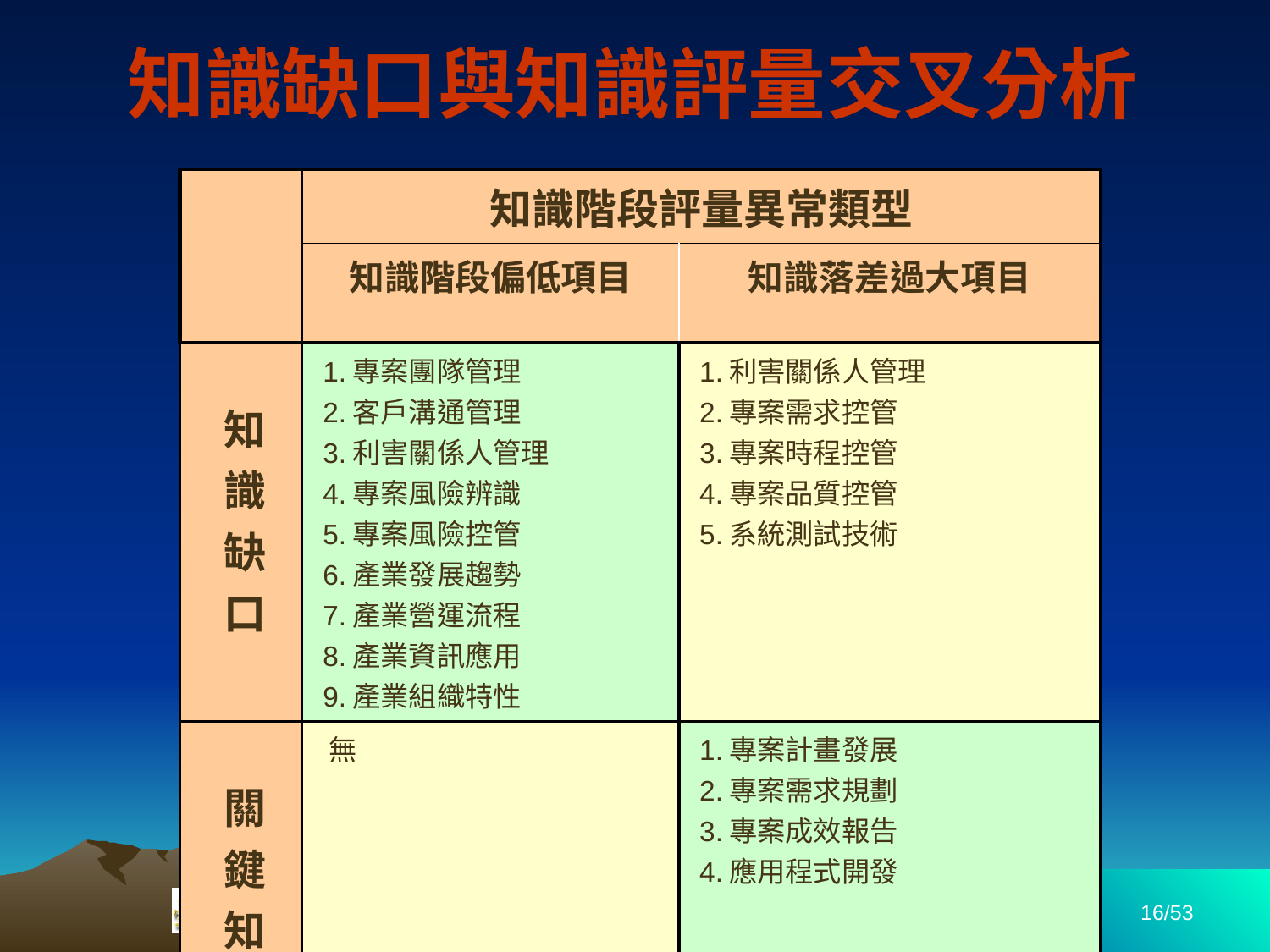

知識缺口與知識評量交叉分析
|  | 知識階段評量異常類型 |  |
| --- | --- | --- |
|  | 知識階段偏低項目 | 知識落差過大項目 |
| 知 識 缺 口 | 1.專案團隊管理 2.客戶溝通管理 3.利害關係人管理 4.專案風險辨識 5.專案風險控管 6.產業發展趨勢 7.產業營運流程 8.產業資訊應用 9.產業組織特性 | 1.利害關係人管理 2.專案需求控管 3.專案時程控管 4.專案品質控管 5.系統測試技術 |
| 關 鍵 知 識 | 無 | 1.專案計畫發展 2.專案需求規劃 3.專案成效報告 4.應用程式開發 |

16/53